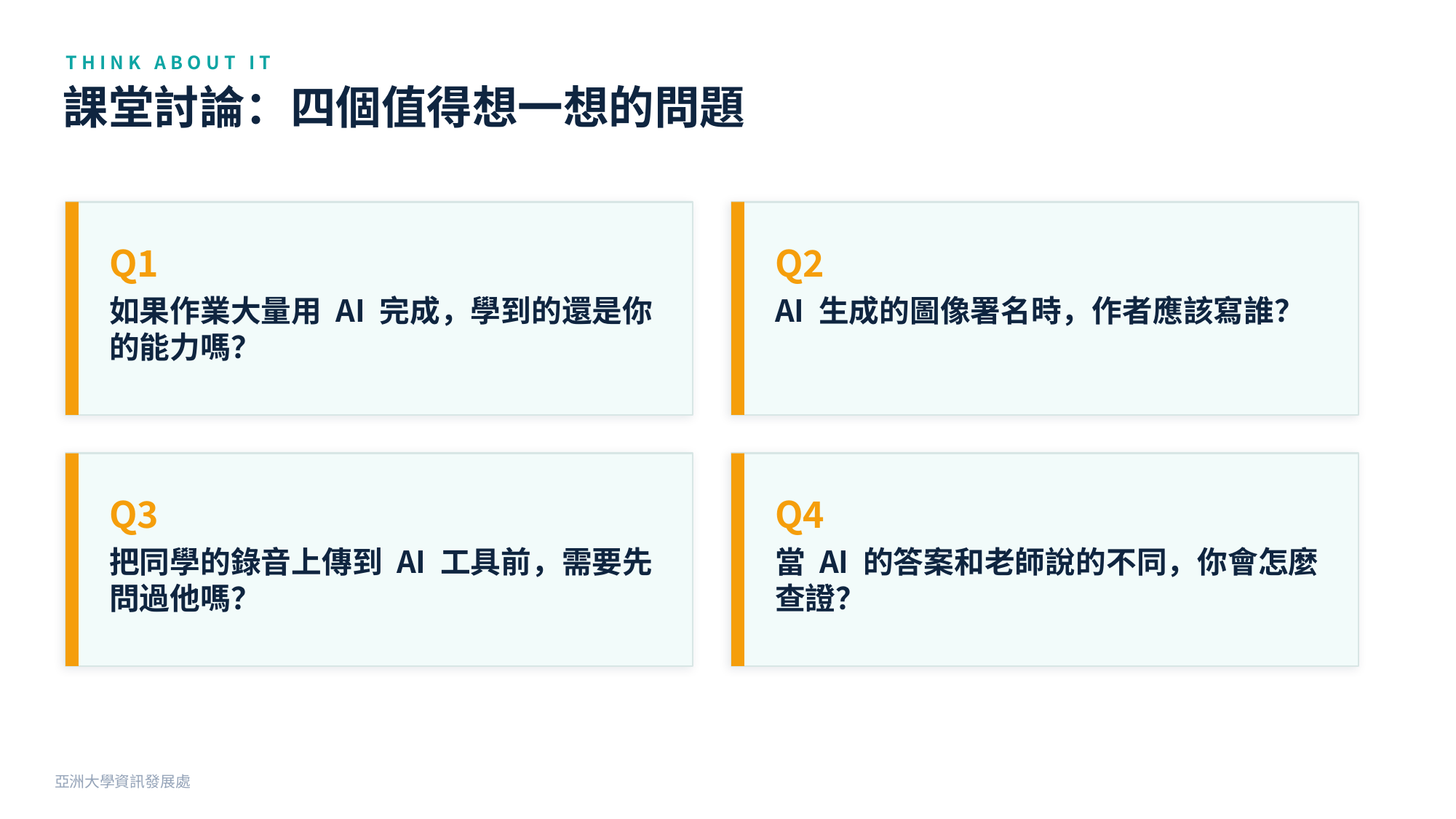

THINK ABOUT IT
課堂討論：四個值得想一想的問題

Q1
Q2
如果作業大量用 AI 完成，學到的還是你的能力嗎？
AI 生成的圖像署名時，作者應該寫誰？

Q3
Q4
把同學的錄音上傳到 AI 工具前，需要先問過他嗎？
當 AI 的答案和老師說的不同，你會怎麼查證？
亞洲大學資訊發展處